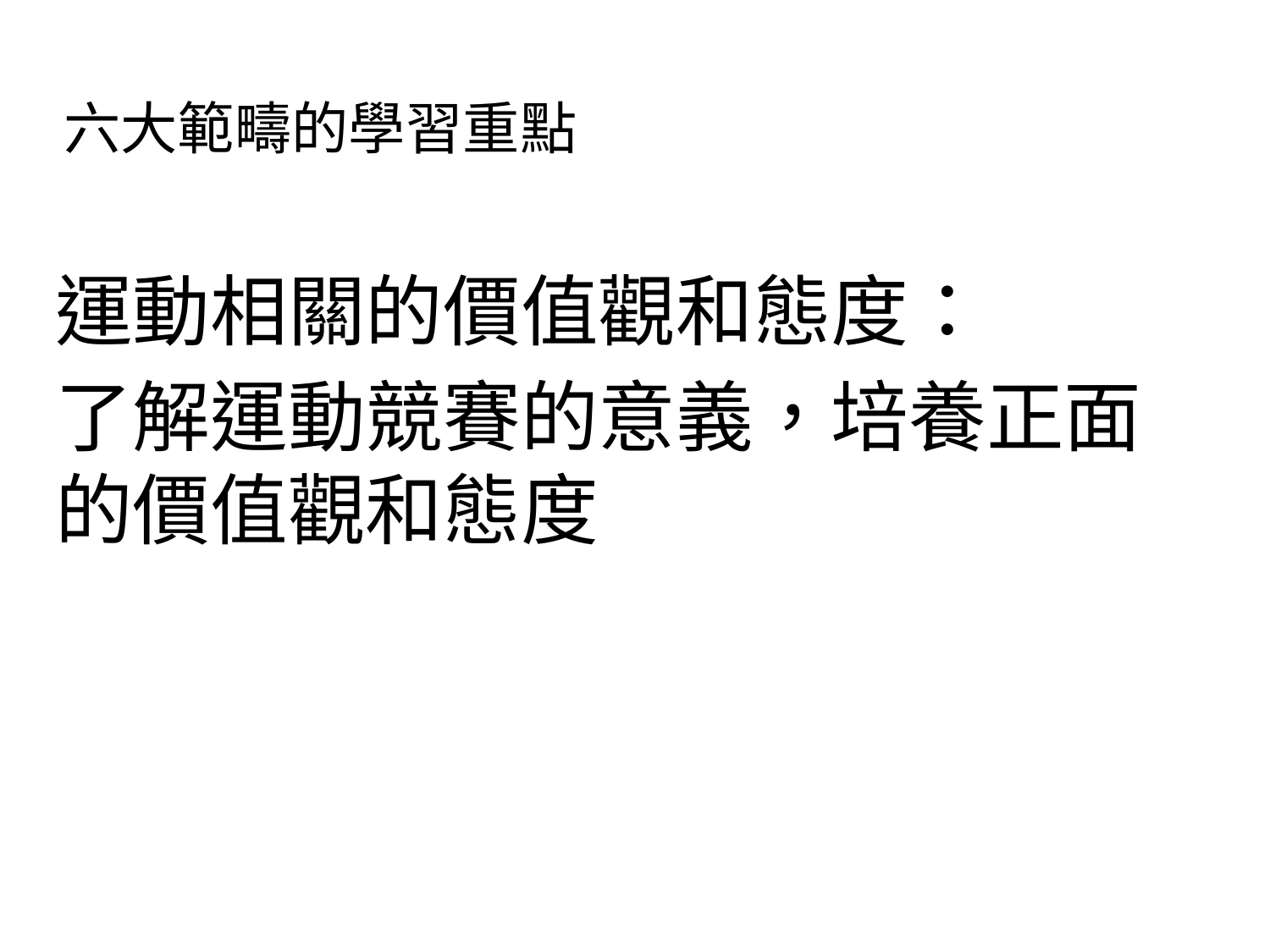

# 六大範疇的學習重點
運動相關的價值觀和態度：
了解運動競賽的意義，培養正面的價值觀和態度